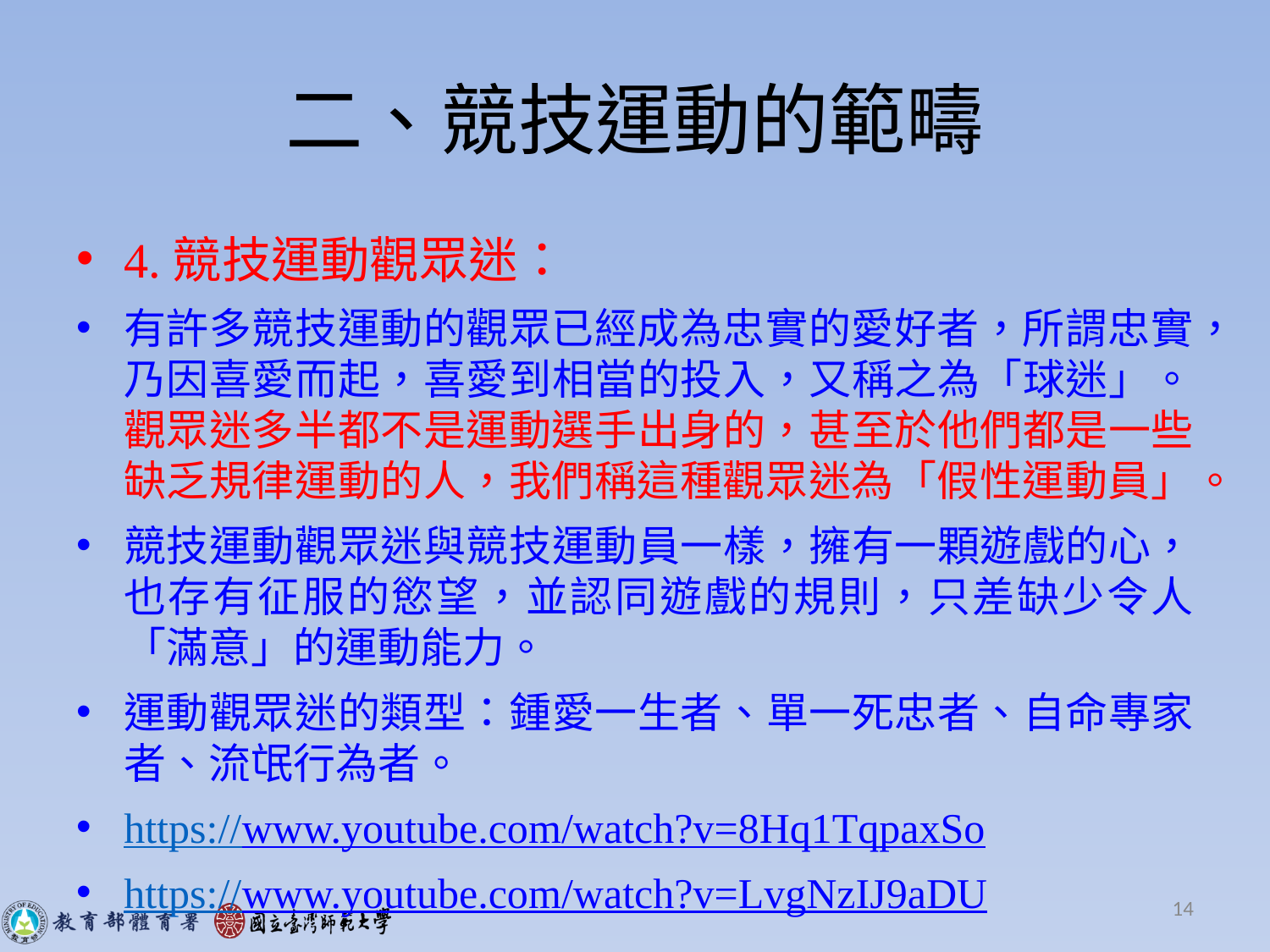

# 二、競技運動的範疇
4.競技運動觀眾迷：
有許多競技運動的觀眾已經成為忠實的愛好者，所謂忠實，乃因喜愛而起，喜愛到相當的投入，又稱之為「球迷」。觀眾迷多半都不是運動選手出身的，甚至於他們都是一些缺乏規律運動的人，我們稱這種觀眾迷為「假性運動員」。
競技運動觀眾迷與競技運動員一樣，擁有一顆遊戲的心，也存有征服的慾望，並認同遊戲的規則，只差缺少令人「滿意」的運動能力。
運動觀眾迷的類型：鍾愛一生者、單一死忠者、自命專家者、流氓行為者。
https://www.youtube.com/watch?v=8Hq1TqpaxSo
https://www.youtube.com/watch?v=LvgNzIJ9aDU
14